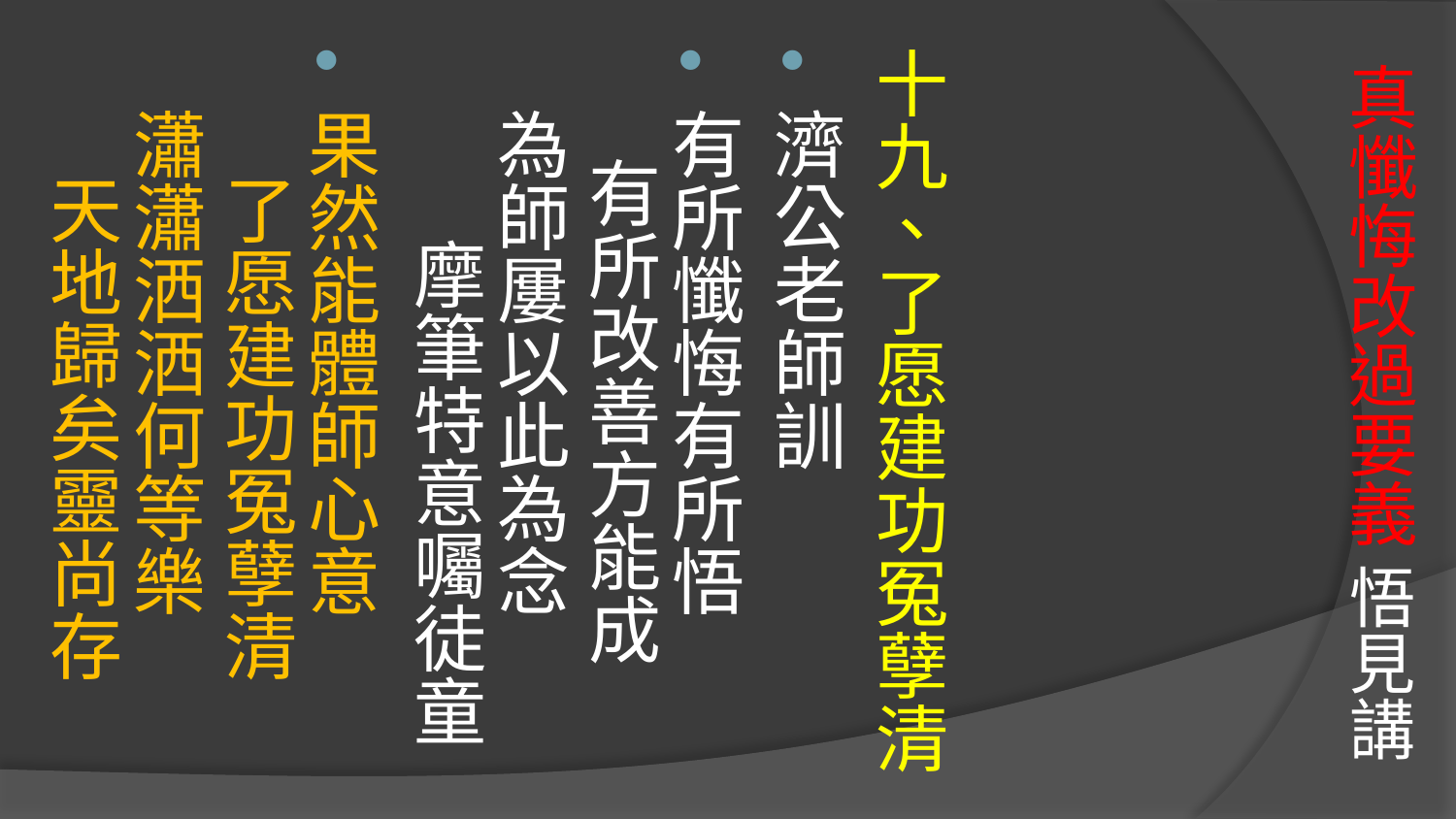

十九、了愿建功冤孽清
濟公老師訓
有所懺悔有所悟              有所改善方能成
為師屢以此為念                   摩筆特意囑徒童
果然能體師心意               了愿建功冤孽清
瀟瀟洒洒何等樂               天地歸矣靈尚存
# 真懺悔改過要義 悟見講